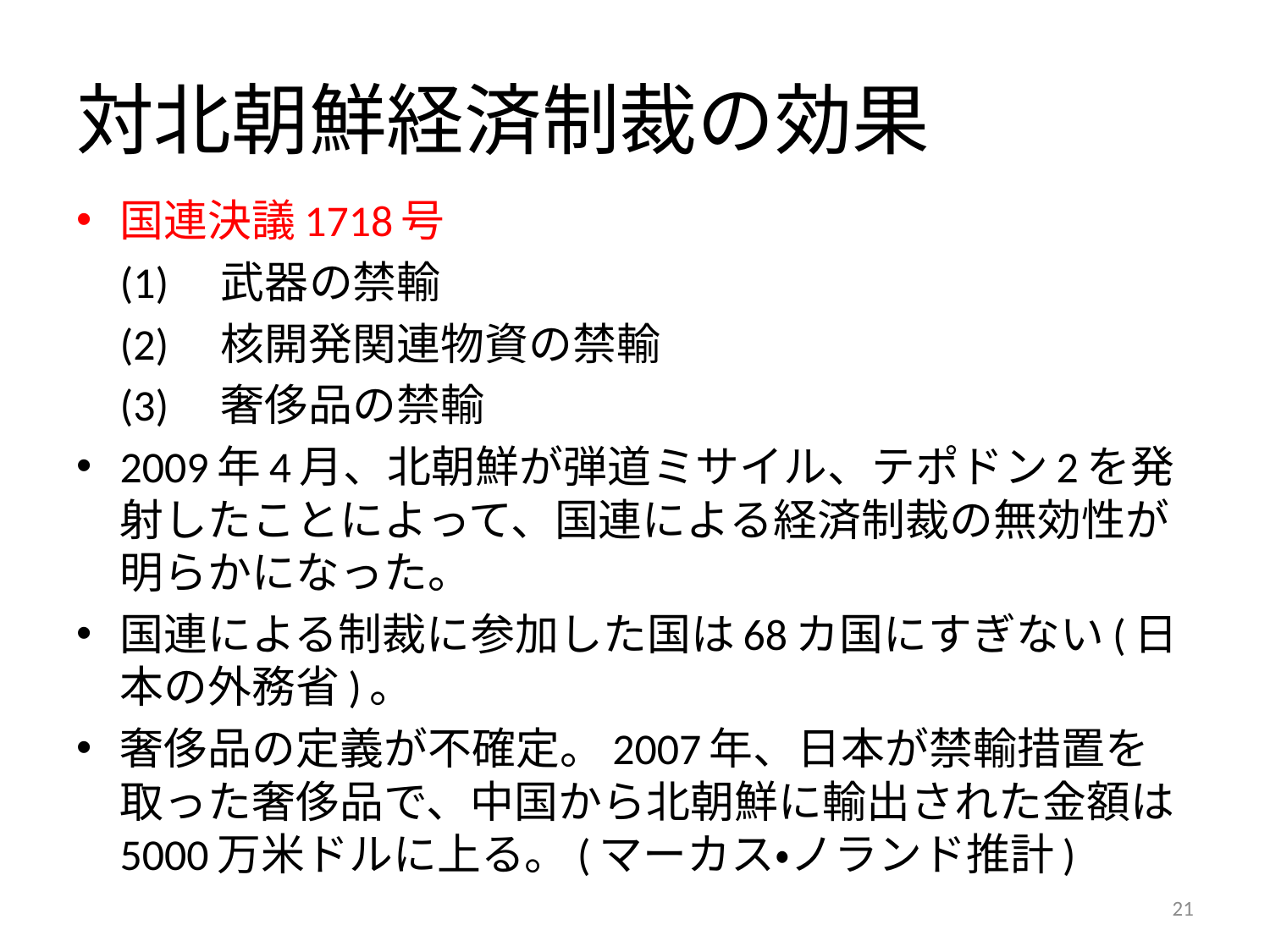

# 対北朝鮮経済制裁の効果
国連決議1718号
	(1)　武器の禁輸
	(2)　核開発関連物資の禁輸
	(3)　奢侈品の禁輸
2009年4月、北朝鮮が弾道ミサイル、テポドン2を発射したことによって、国連による経済制裁の無効性が明らかになった。
国連による制裁に参加した国は68カ国にすぎない(日本の外務省)。
奢侈品の定義が不確定。2007年、日本が禁輸措置を取った奢侈品で、中国から北朝鮮に輸出された金額は5000万米ドルに上る。(マーカス・ノランド推計)
21